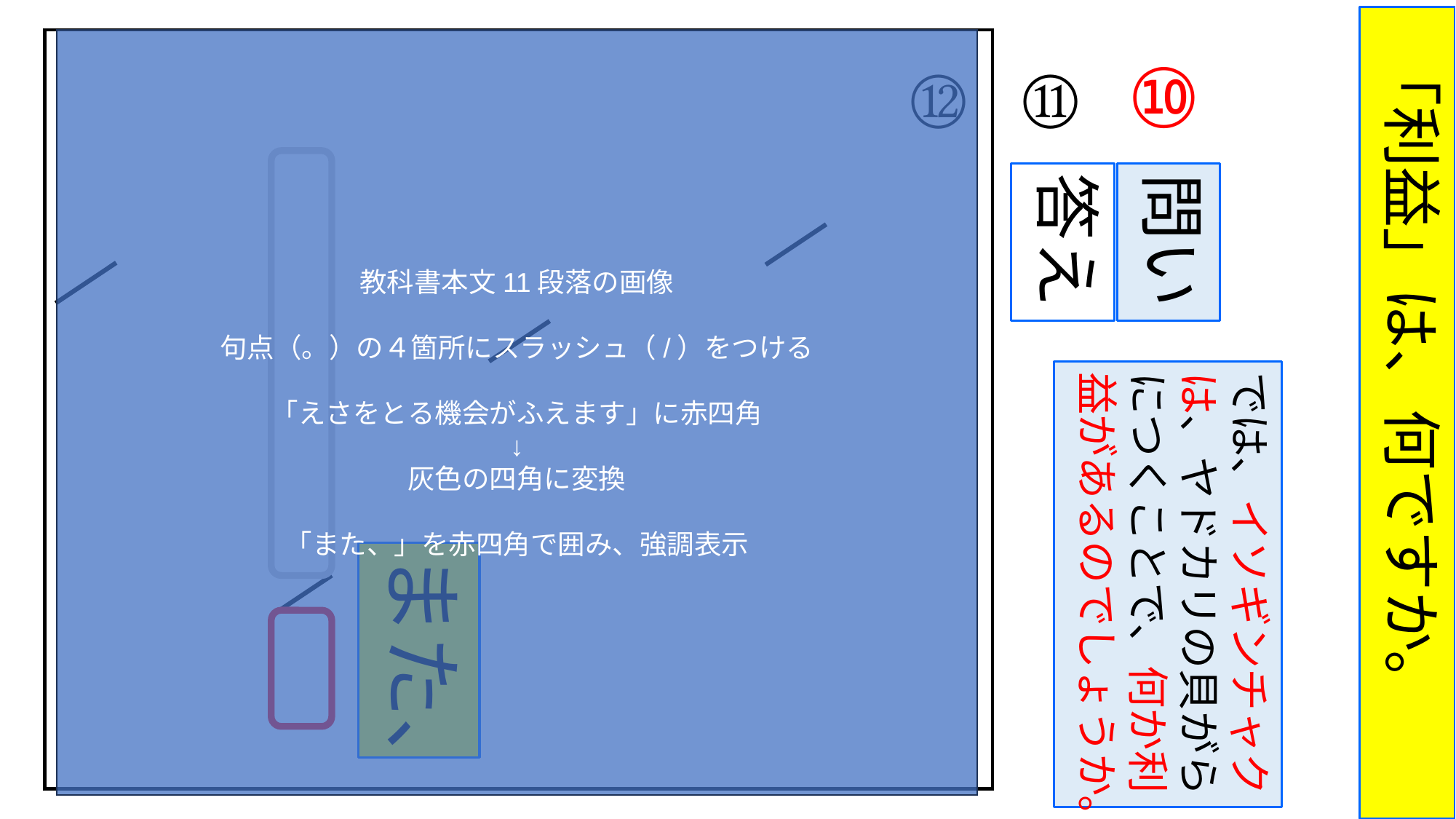

「利益」は、何ですか。

教科書本文11段落の画像

句点（。）の４箇所にスラッシュ（/）をつける

「えさをとる機会がふえます」に赤四角
↓
灰色の四角に変換

「また、」を赤四角で囲み、強調表示
⑫
⑪
⑩

問い
答え
では、イソギンチャクは、ヤドカリの貝がらにつくことで、何か利益があるのでしょうか。
また、